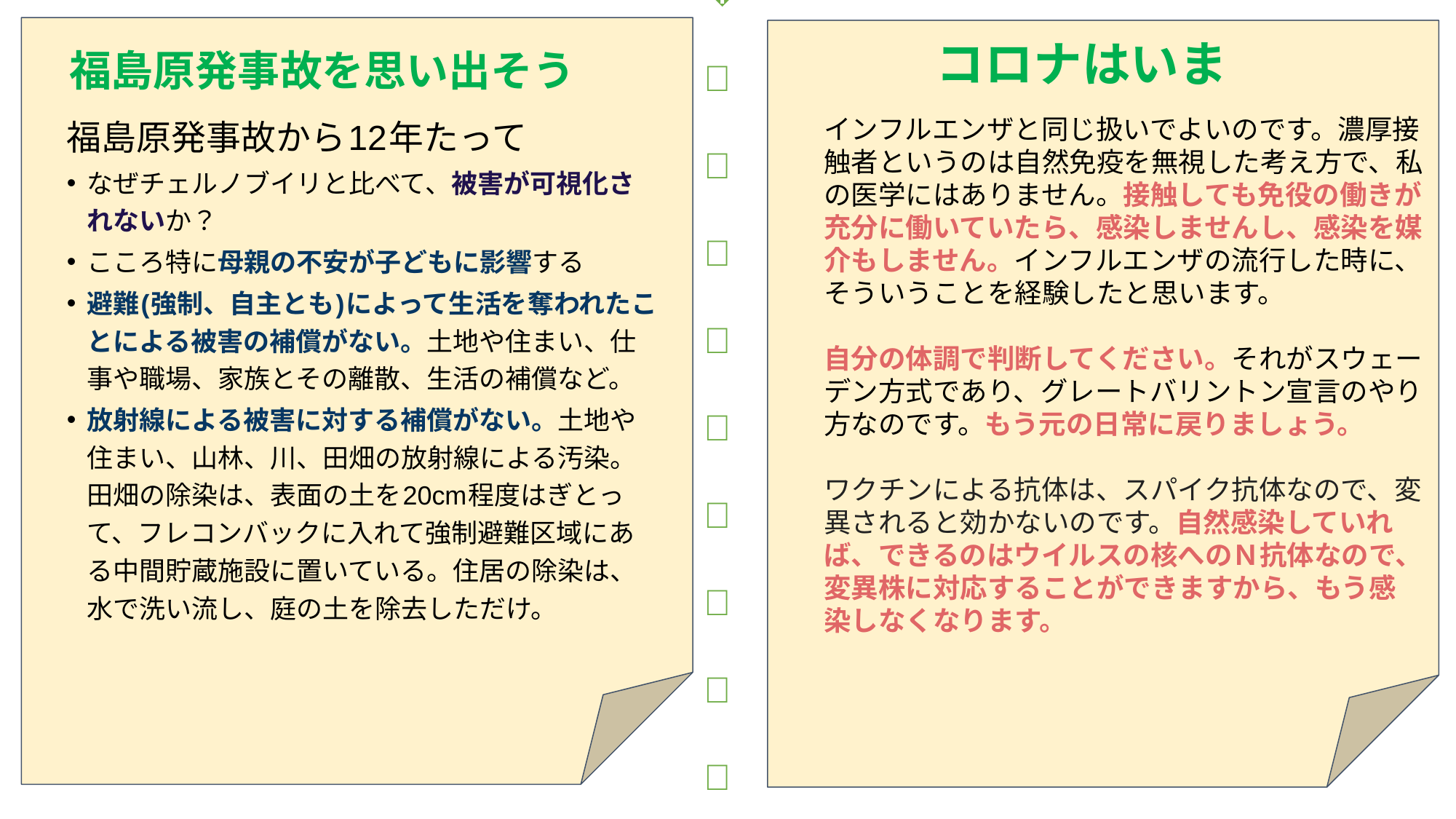

コロナはいま
# 福島原発事故を思い出そう
📣📣📣📣📣📣
福島原発事故から12年たって
なぜチェルノブイリと比べて、被害が可視化されないか？
こころ特に母親の不安が子どもに影響する
避難(強制、自主とも)によって生活を奪われたことによる被害の補償がない。土地や住まい、仕事や職場、家族とその離散、生活の補償など。
放射線による被害に対する補償がない。土地や住まい、山林、川、田畑の放射線による汚染。田畑の除染は、表面の土を20cm程度はぎとって、フレコンバックに入れて強制避難区域にある中間貯蔵施設に置いている。住居の除染は、水で洗い流し、庭の土を除去しただけ。
インフルエンザと同じ扱いでよいのです。濃厚接触者というのは自然免疫を無視した考え方で、私の医学にはありません。接触しても免役の働きが充分に働いていたら、感染しませんし、感染を媒介もしません。インフルエンザの流行した時に、そういうことを経験したと思います。

自分の体調で判断してください。それがスウェーデン方式であり、グレートバリントン宣言のやり方なのです。もう元の日常に戻りましょう。

ワクチンによる抗体は、スパイク抗体なので、変異されると効かないのです。自然感染していれば、できるのはウイルスの核へのＮ抗体なので、変異株に対応することができますから、もう感染しなくなります。